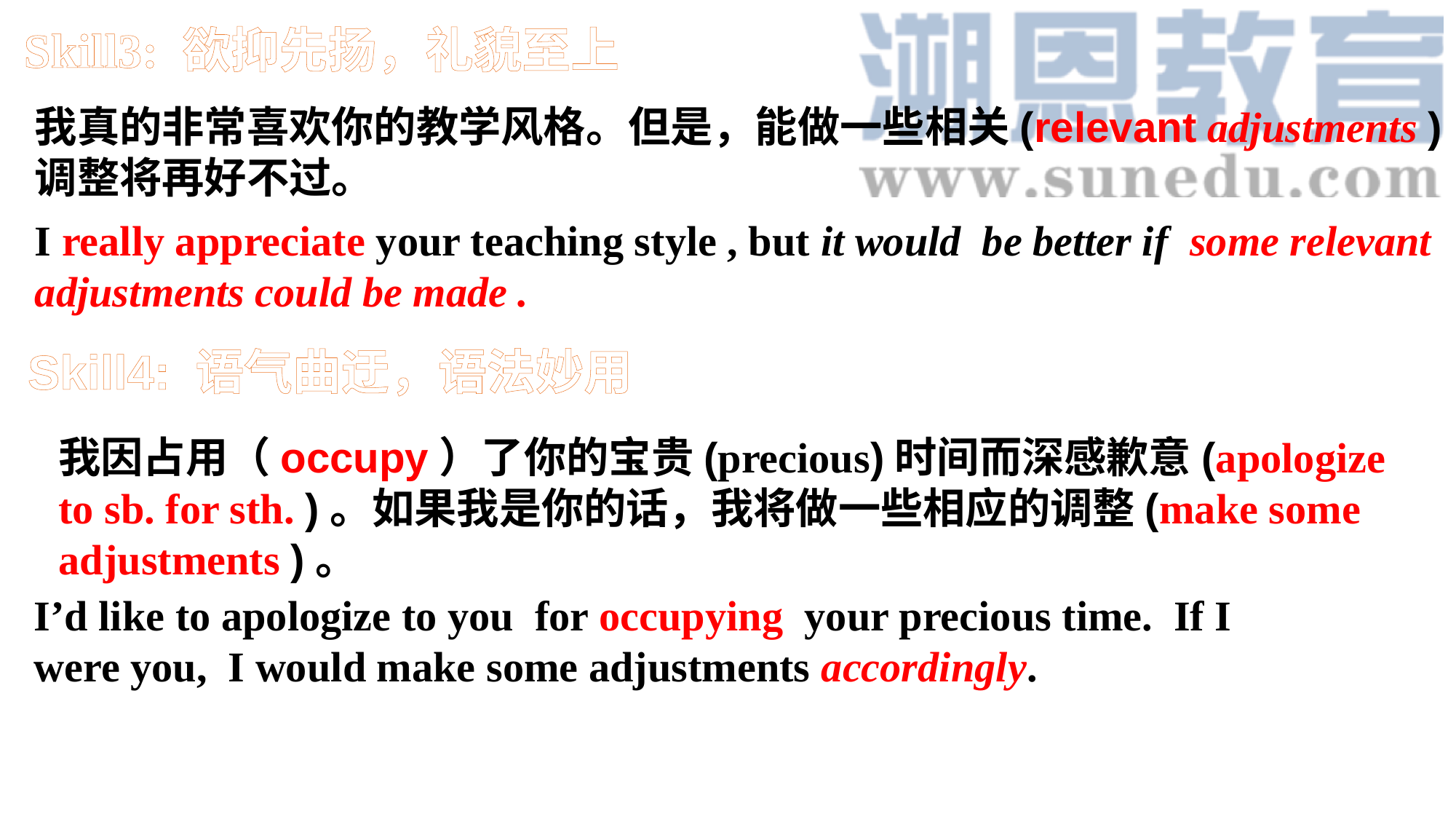

Skill3: 欲抑先扬，礼貌至上
我真的非常喜欢你的教学风格。但是，能做一些相关(relevant adjustments )
调整将再好不过。

I really appreciate your teaching style , but it would  be better if  some relevant adjustments could be made .

Skill4: 语气曲迂，语法妙用
我因占用（occupy）了你的宝贵(precious)时间而深感歉意(apologize to sb. for sth. )。如果我是你的话，我将做一些相应的调整(make some adjustments )。

I’d like to apologize to you  for occupying  your precious time.  If I were you,  I would make some adjustments accordingly.